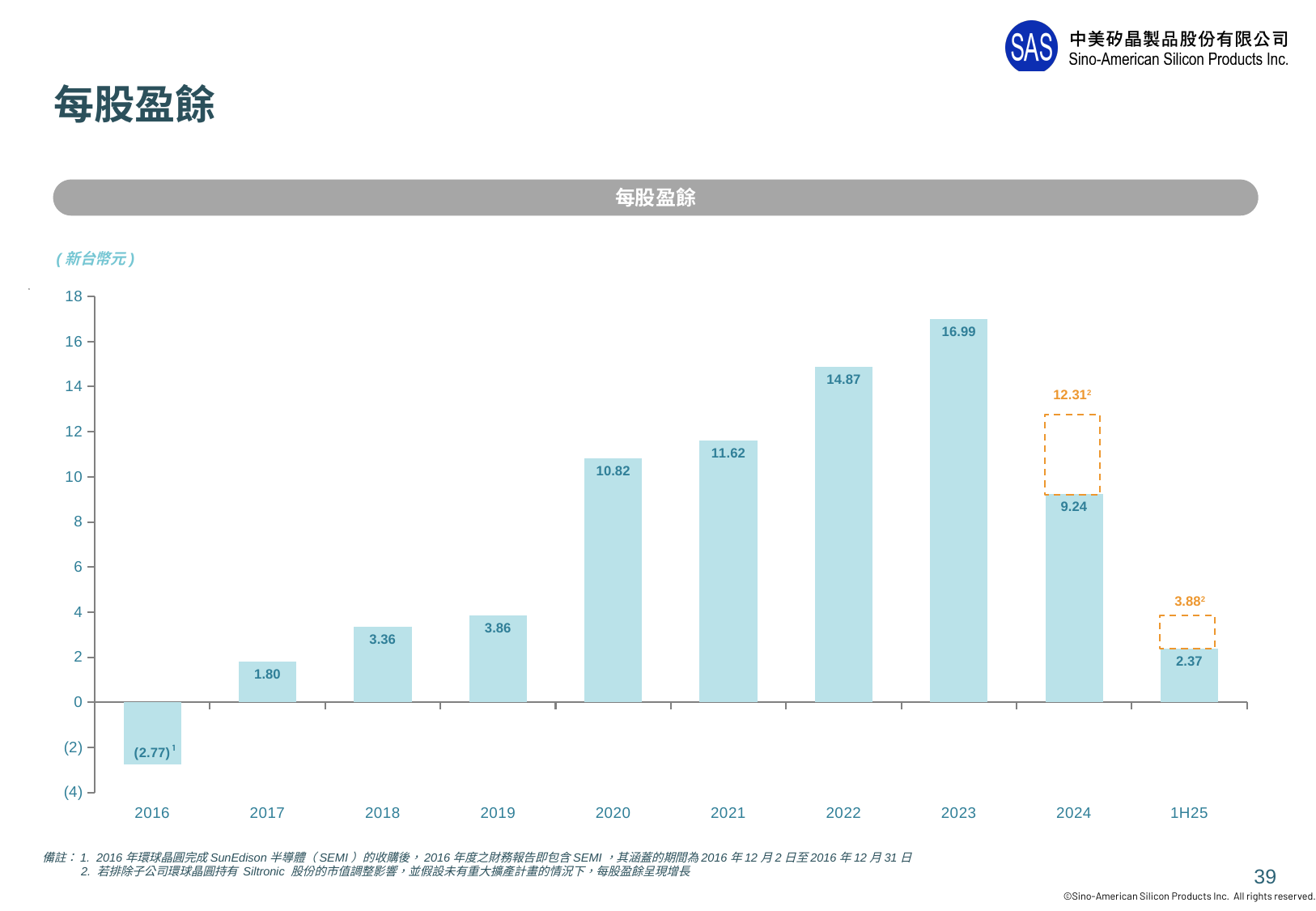

# 每股盈餘
每股盈餘
(新台幣元)

[unsupported chart]

12.312

3.882

1
備註：1.  2016年環球晶圓完成SunEdison半導體（SEMI）的收購後，2016年度之財務報告即包含SEMI，其涵蓋的期間為2016年12月2日至2016年12月31日
            2. 若排除子公司環球晶圓持有 Siltronic 股份的市值調整影響，並假設未有重大擴產計畫的情況下，每股盈餘呈現增長
39